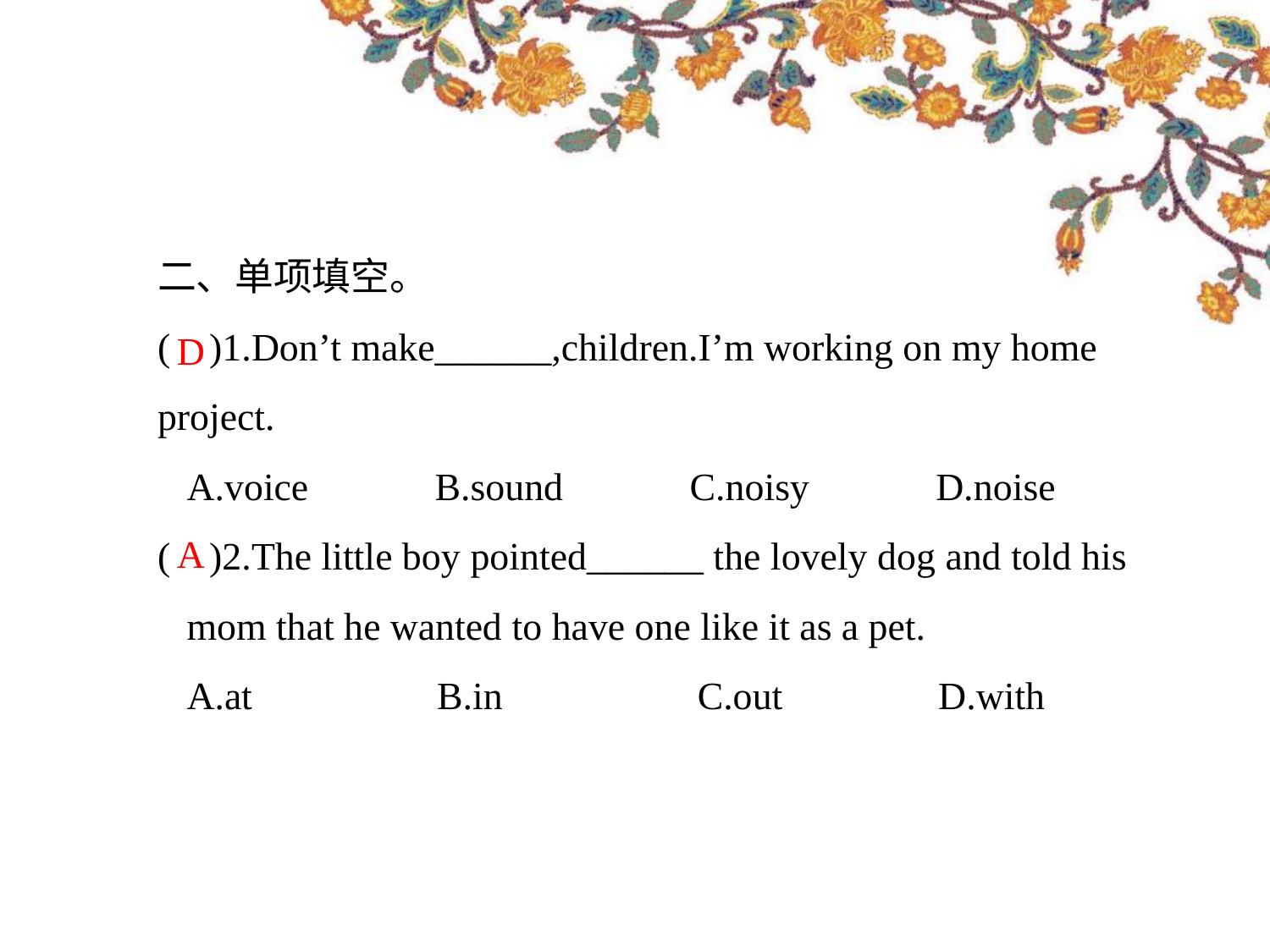

二、单项填空。
(    )1.Don’t make______,children.I’m working on my home project.
   A.voice             B.sound             C.noisy             D.noise
(    )2.The little boy pointed______ the lovely dog and told his
   mom that he wanted to have one like it as a pet.
   A.at                   B.in                    C.out                D.with
D
A